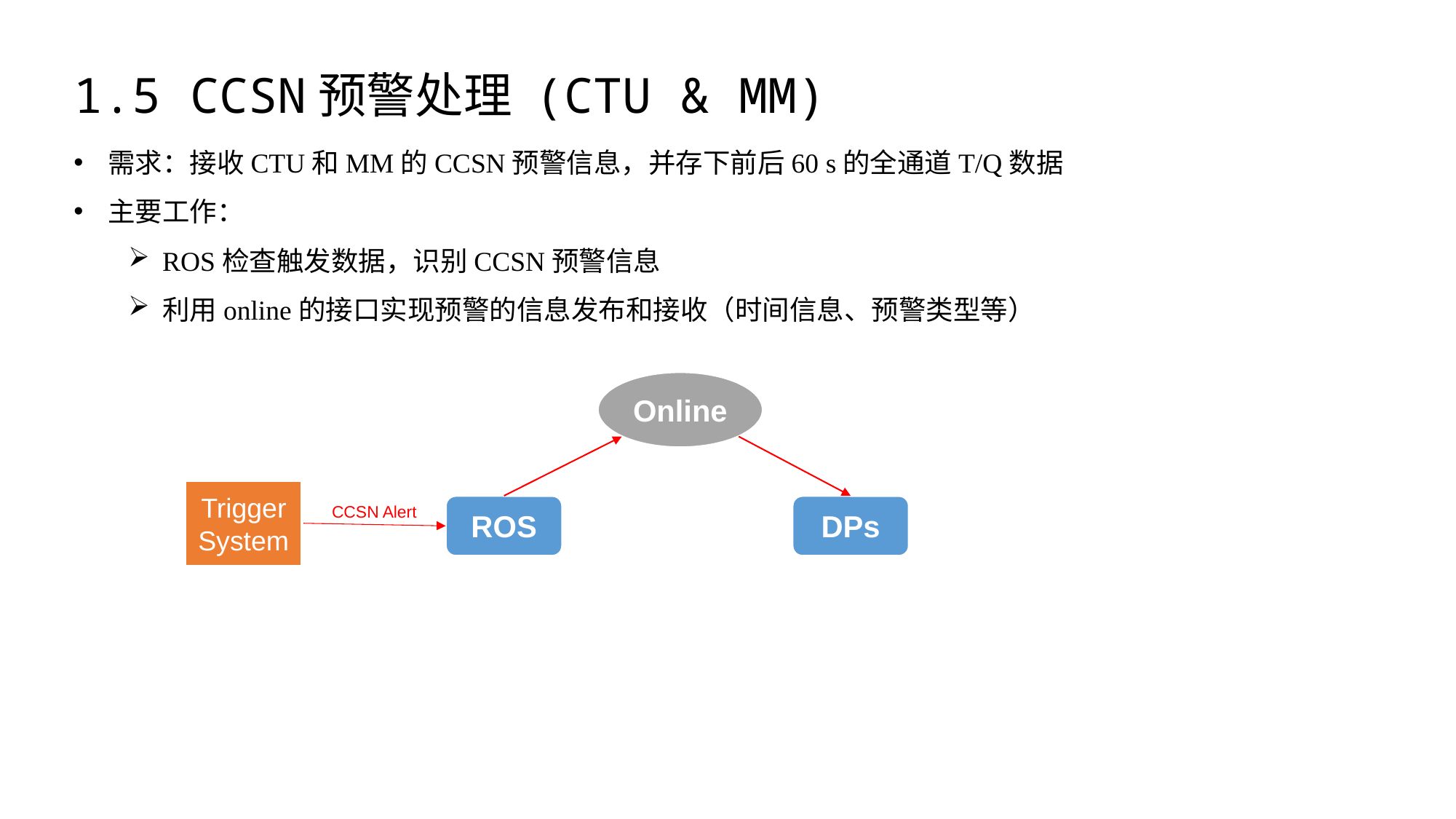

1.5 CCSN预警处理 (CTU & MM)
需求：接收CTU和MM的CCSN预警信息，并存下前后60 s的全通道T/Q数据
主要工作：
ROS检查触发数据，识别CCSN预警信息
利用online的接口实现预警的信息发布和接收（时间信息、预警类型等）
Online
Trigger System
CCSN Alert
ROS
DPs